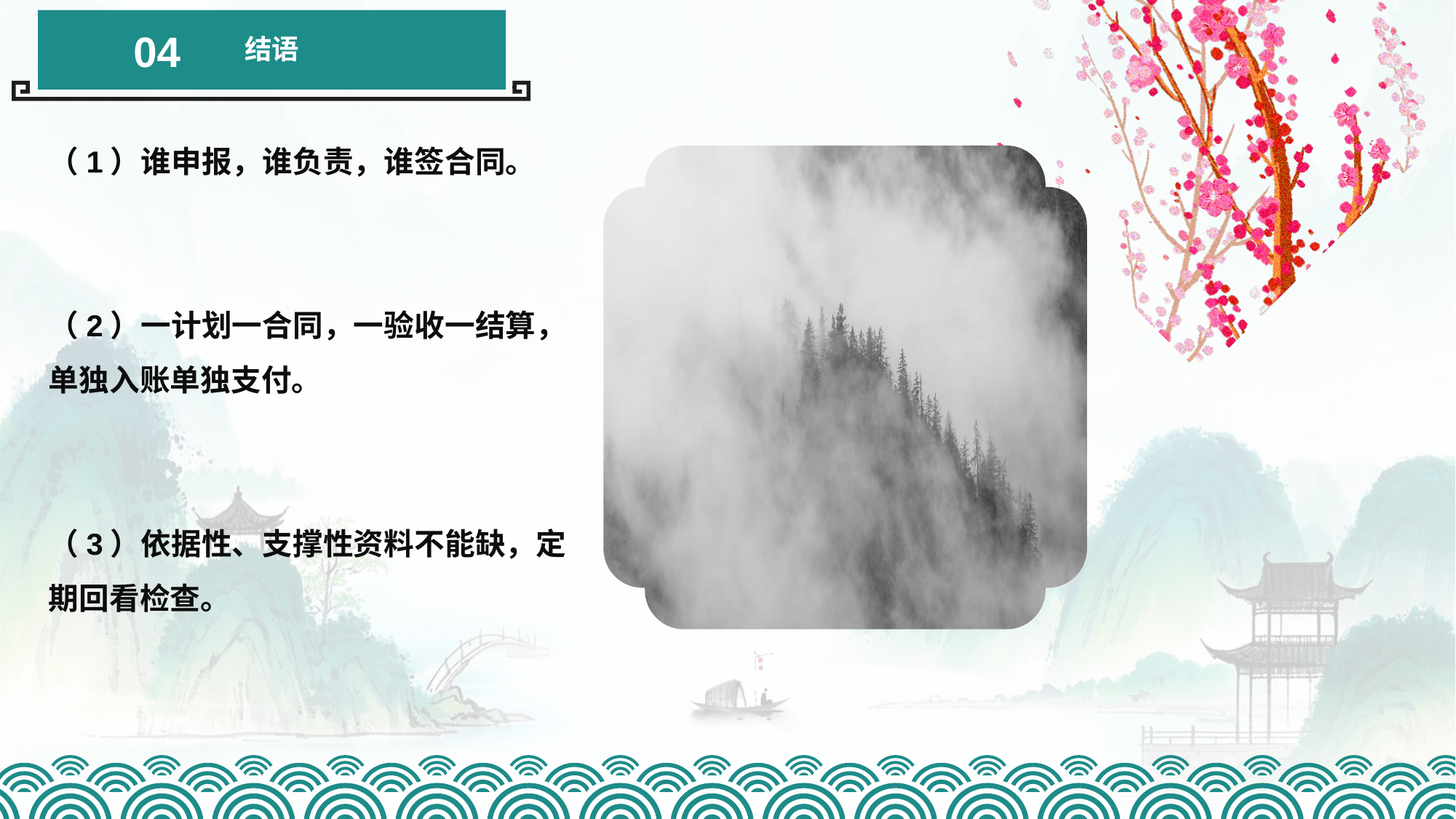

04
结语
（1）谁申报，谁负责，谁签合同。

（2）一计划一合同，一验收一结算，单独入账单独支付。

（3）依据性、支撑性资料不能缺，定期回看检查。